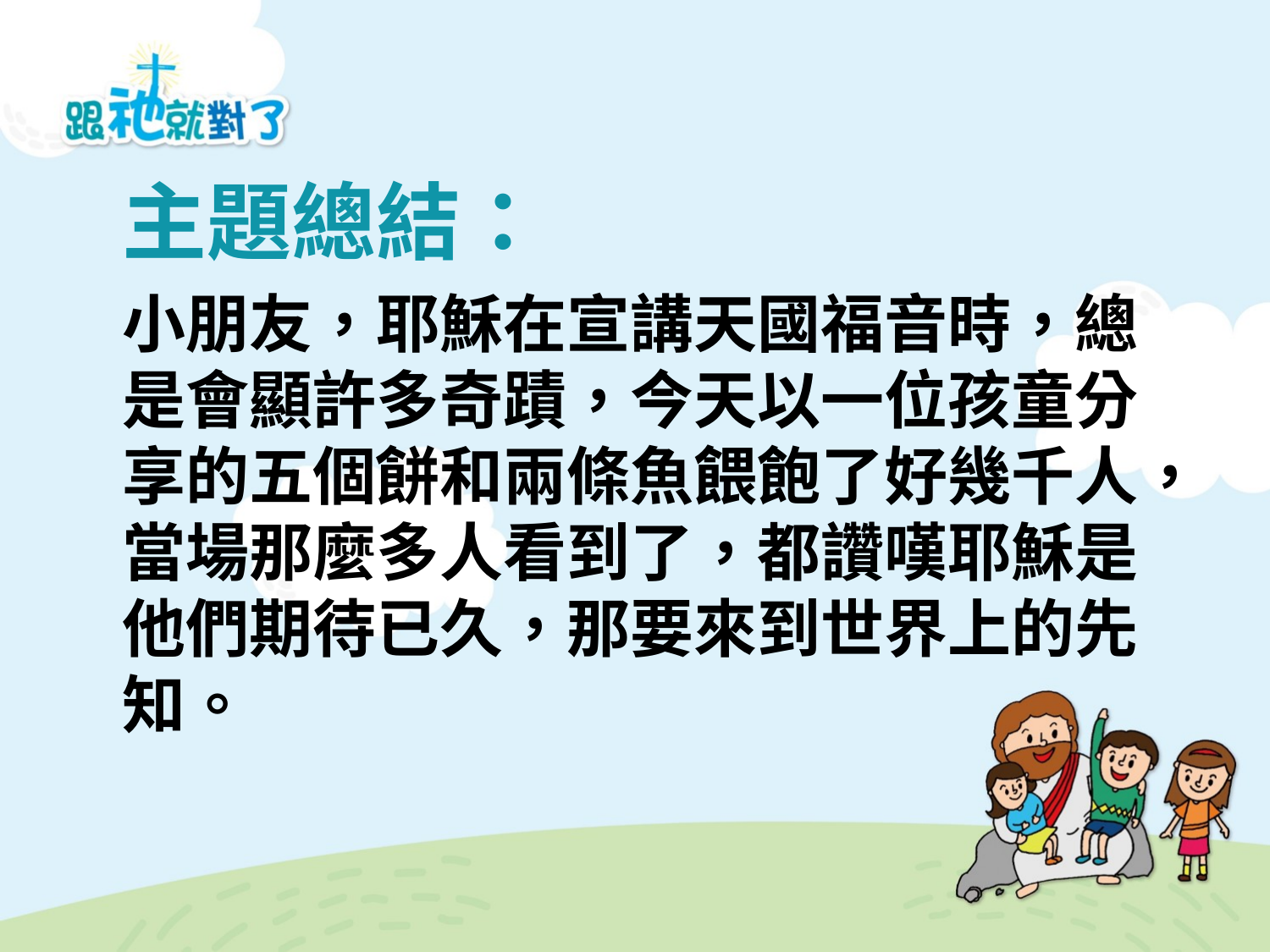

主題總結：
小朋友，耶穌在宣講天國福音時，總是會顯許多奇蹟，今天以一位孩童分享的五個餅和兩條魚餵飽了好幾千人，當場那麼多人看到了，都讚嘆耶穌是他們期待已久，那要來到世界上的先知。